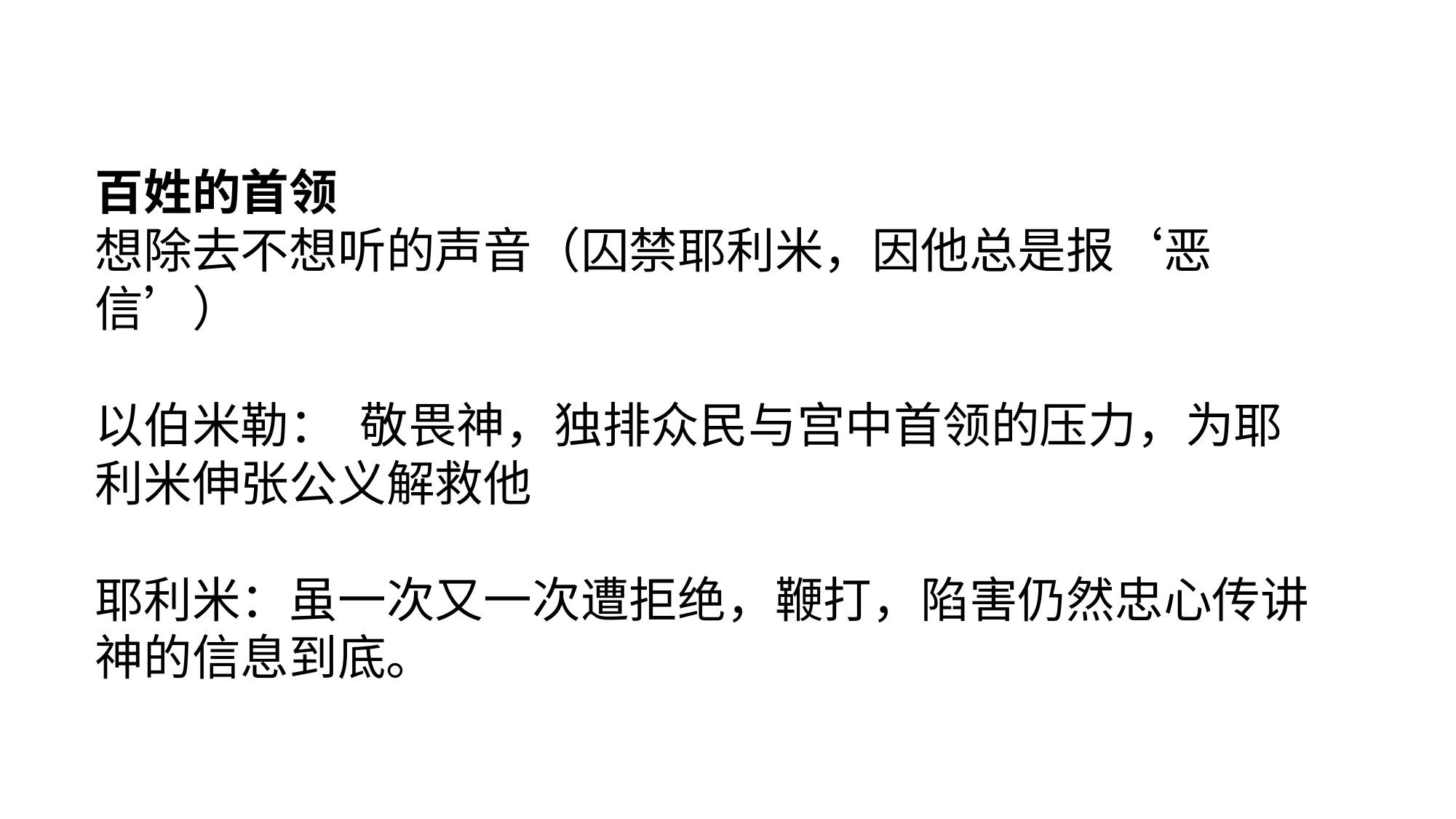

百姓的首领
想除去不想听的声音（囚禁耶利米，因他总是报‘恶信’）

以伯米勒：  敬畏神，独排众民与宫中首领的压力，为耶利米伸张公义解救他

耶利米：虽一次又一次遭拒绝，鞭打，陷害仍然忠心传讲神的信息到底。